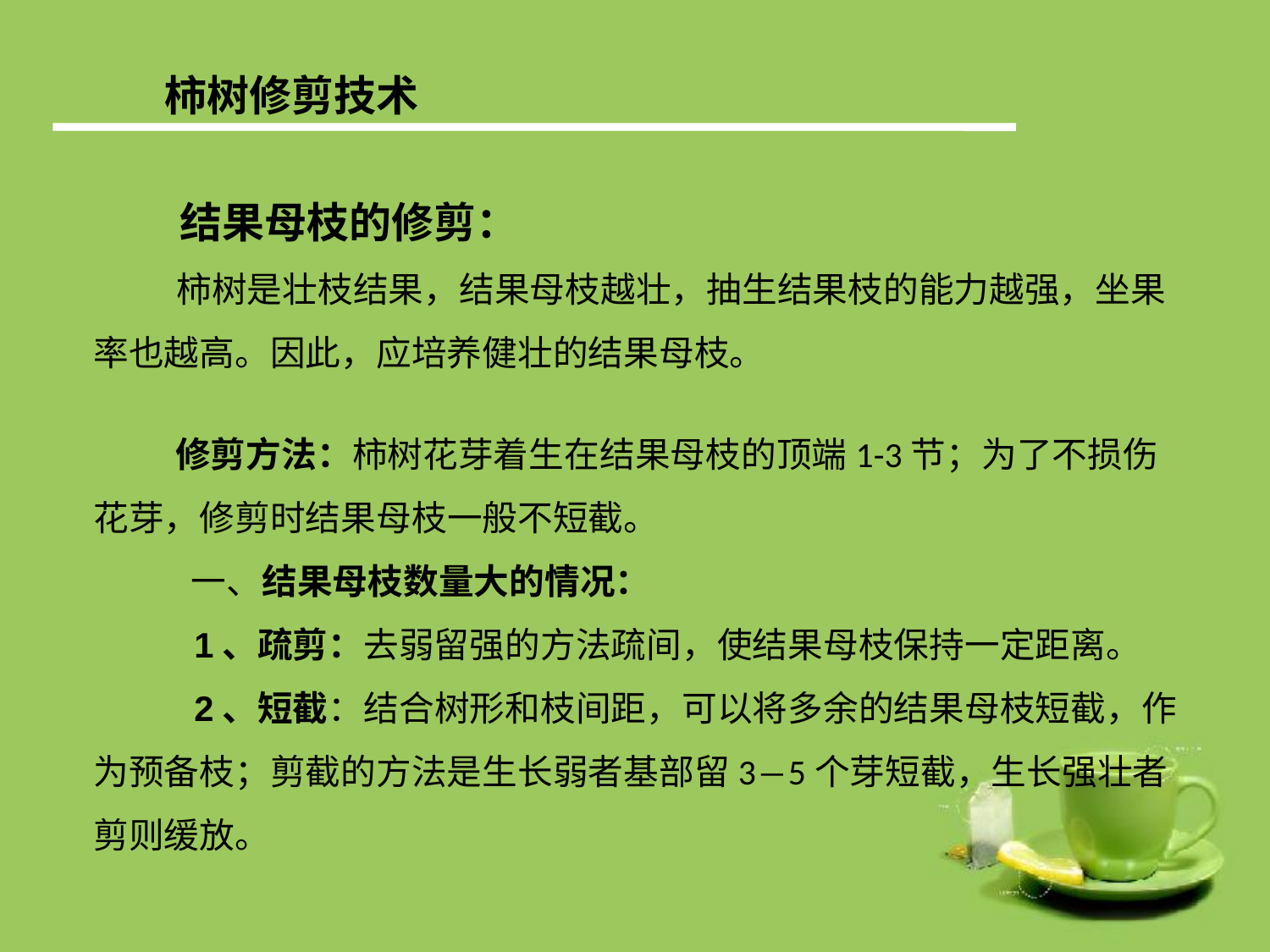

柿树修剪技术

    结果母枝的修剪：
    柿树是壮枝结果，结果母枝越壮，抽生结果枝的能力越强，坐果率也越高。因此，应培养健壮的结果母枝。

    修剪方法：柿树花芽着生在结果母枝的顶端1-3节；为了不损伤花芽，修剪时结果母枝一般不短截。
      一、结果母枝数量大的情况：
      1、疏剪：去弱留强的方法疏间，使结果母枝保持一定距离。
      2、短截：结合树形和枝间距，可以将多余的结果母枝短截，作为预备枝；剪截的方法是生长弱者基部留3―5个芽短截，生长强壮者剪则缓放。